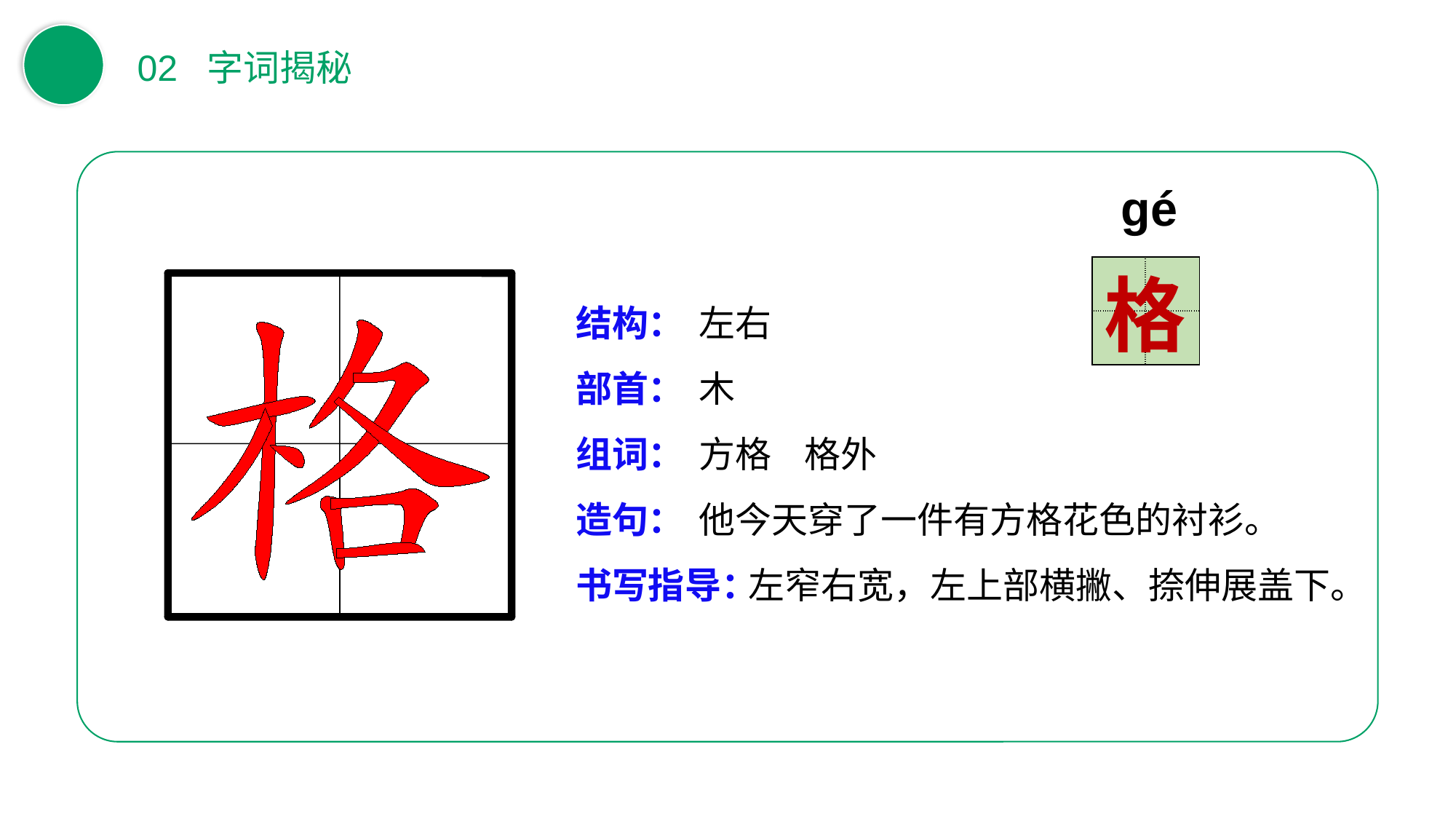

02  字词揭秘
gé
|  |  |
| --- | --- |
|  |  |
格

结构：
部首：
组词：
造句：
书写指导：
左右
木
方格    格外
他今天穿了一件有方格花色的衬衫。
     左窄右宽，左上部横撇、捺伸展盖下。